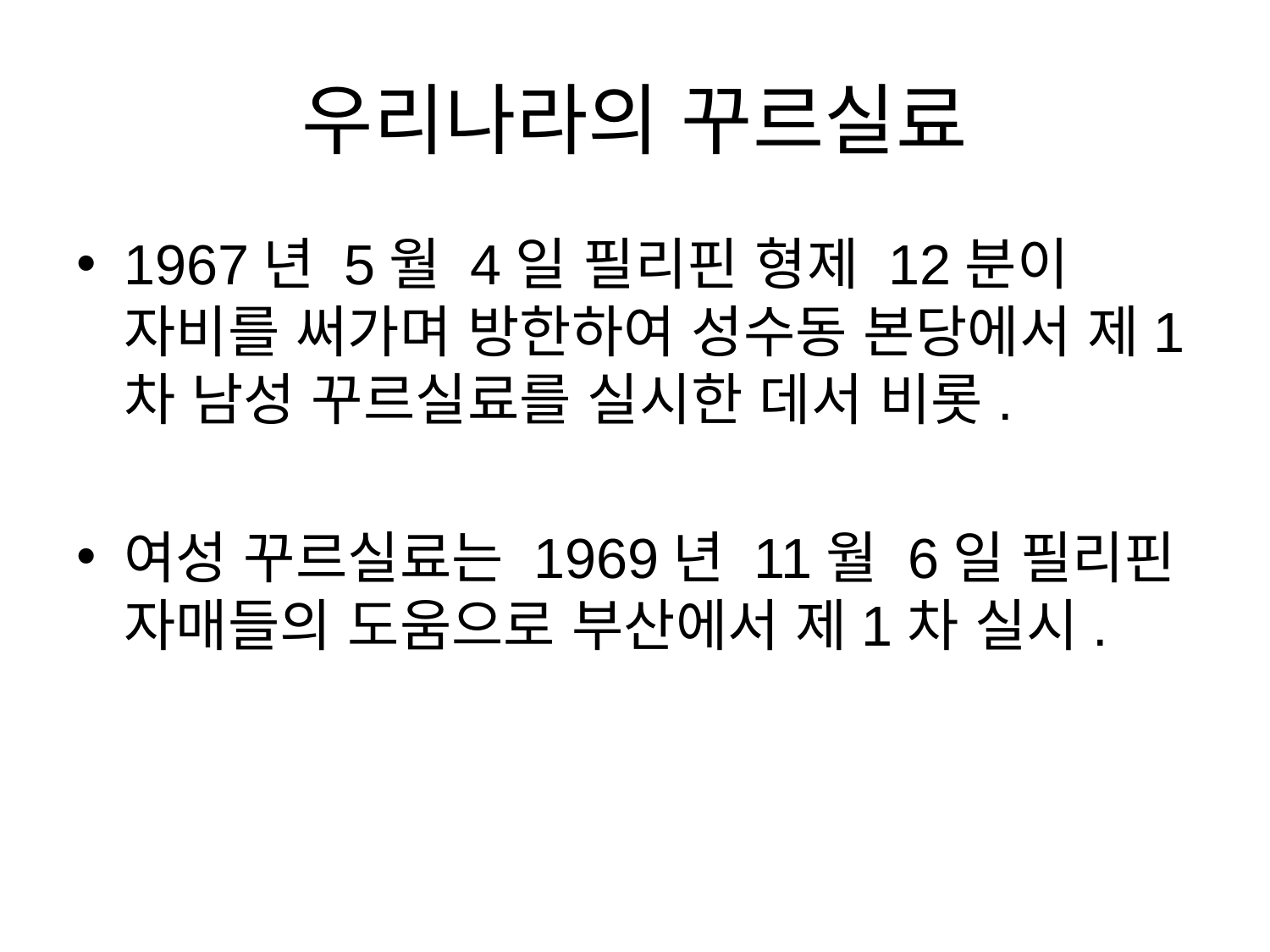

# 우리나라의 꾸르실료
1967년 5월 4일 필리핀 형제 12분이 자비를 써가며 방한하여 성수동 본당에서 제1차 남성 꾸르실료를 실시한 데서 비롯.

여성 꾸르실료는 1969년 11월 6일 필리핀 자매들의 도움으로 부산에서 제1차 실시.